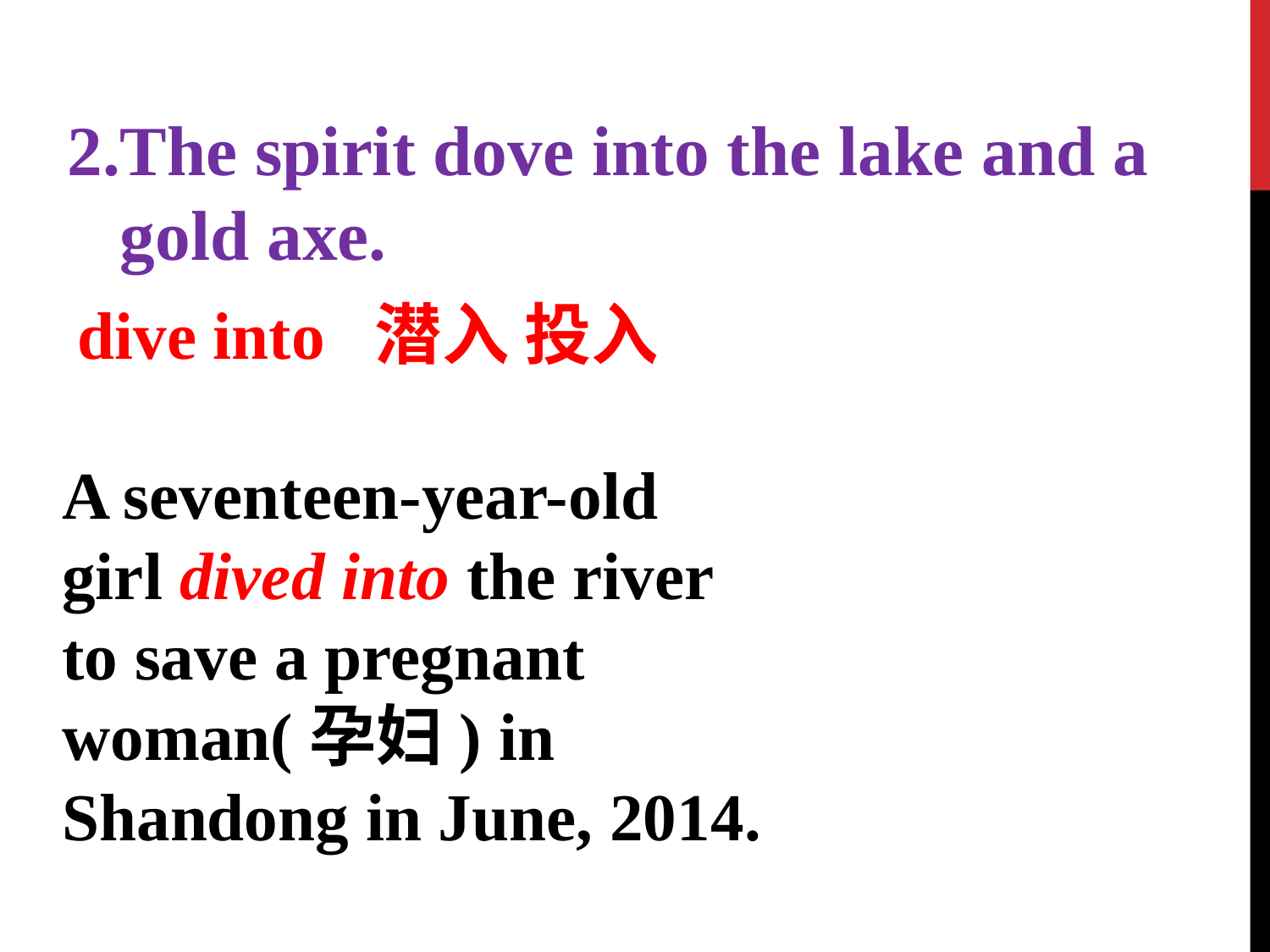

2.The spirit dove into the lake and a
   gold axe.
dive into  潜入 投入
A seventeen-year-old girl dived into the river to save a pregnant woman(孕妇) in Shandong in June, 2014.